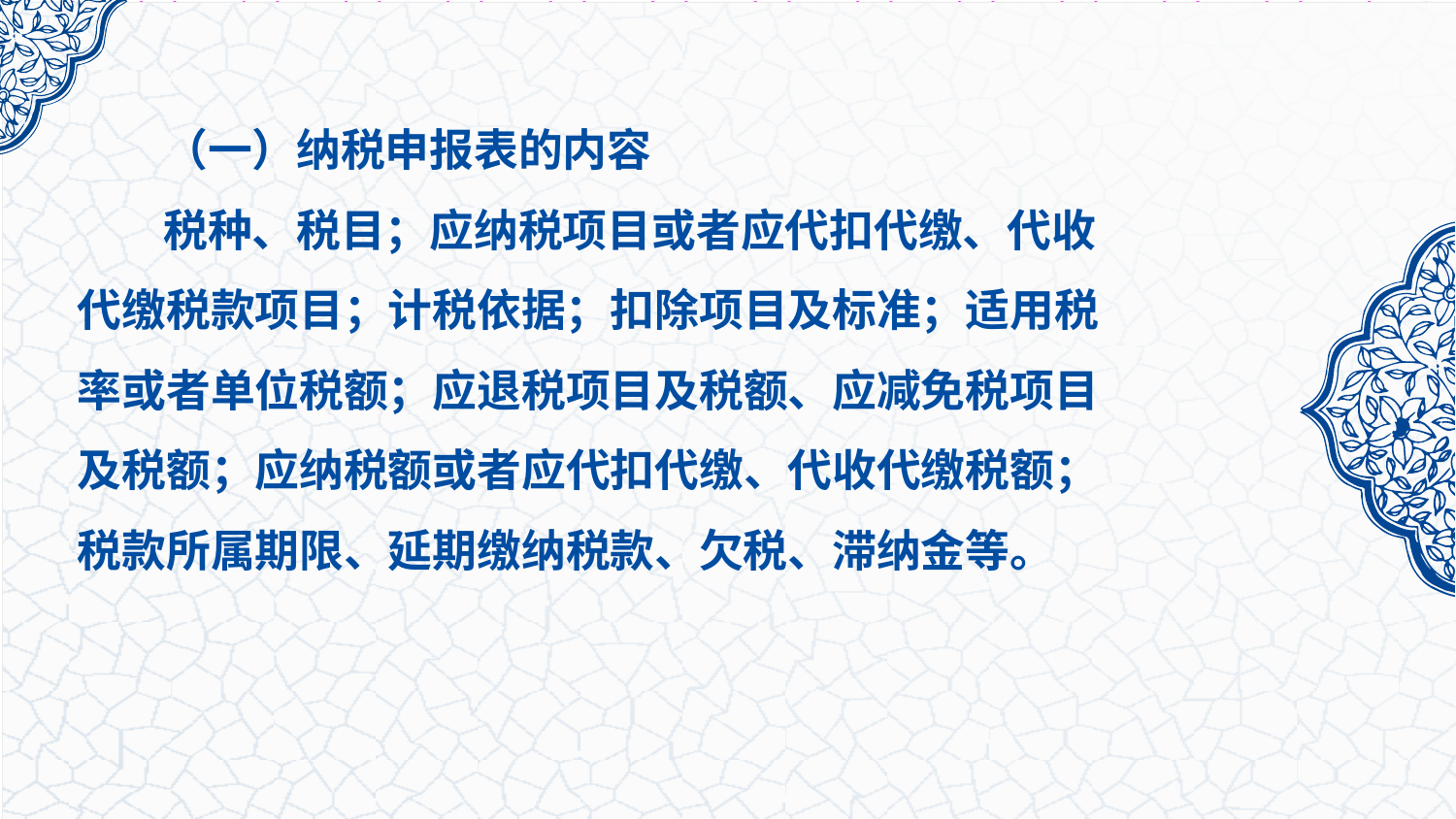

（一）纳税申报表的内容
税种、税目；应纳税项目或者应代扣代缴、代收代缴税款项目；计税依据；扣除项目及标准；适用税率或者单位税额；应退税项目及税额、应减免税项目及税额；应纳税额或者应代扣代缴、代收代缴税额；税款所属期限、延期缴纳税款、欠税、滞纳金等。